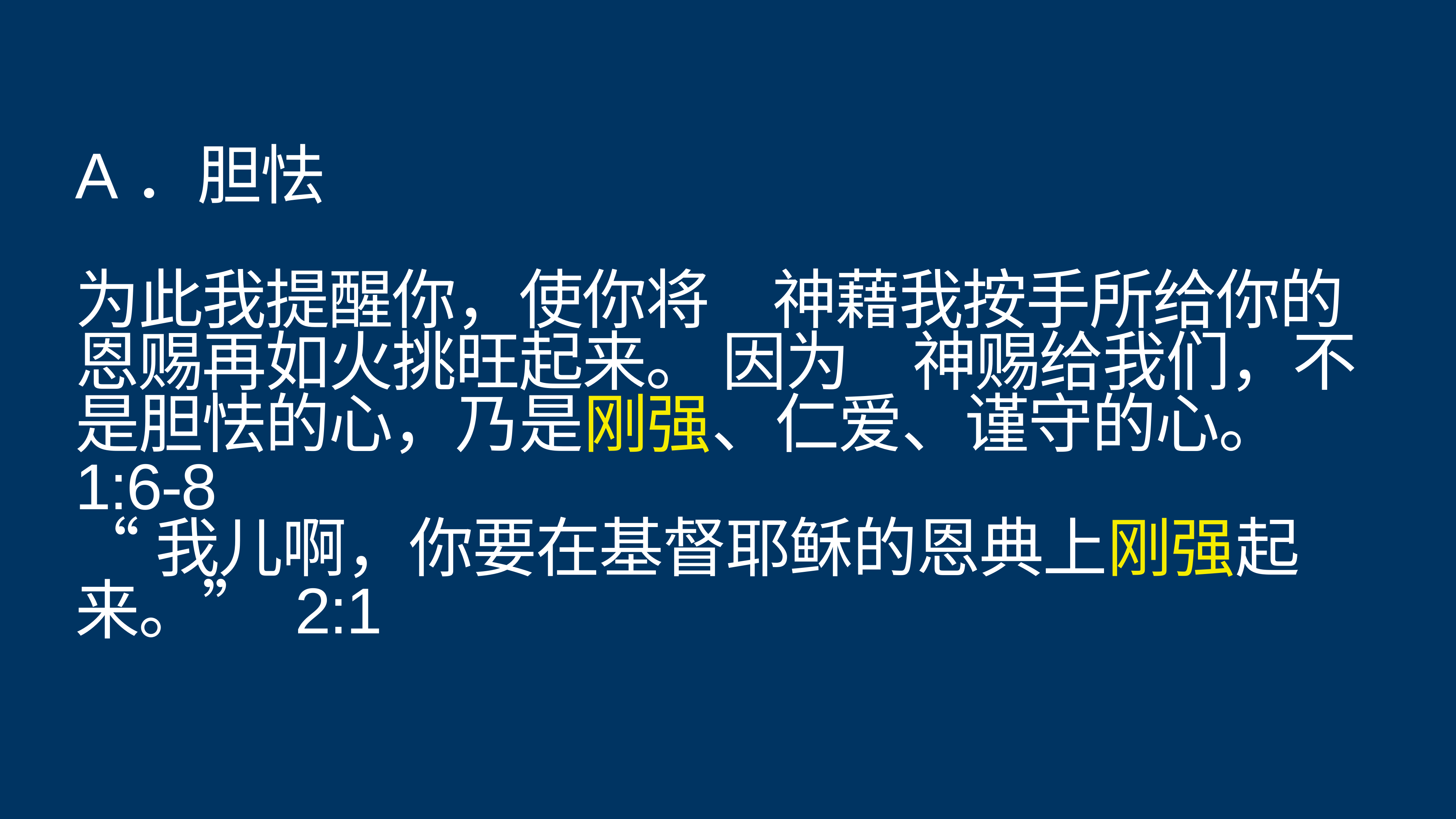

# A．胆怯

为此我提醒你，使你将　神藉我按手所给你的恩赐再如火挑旺起来。 因为　神赐给我们，不是胆怯的心，乃是刚强、仁爱、谨守的心。 1:6-8
“我儿啊，你要在基督耶稣的恩典上刚强起来。” 2:1